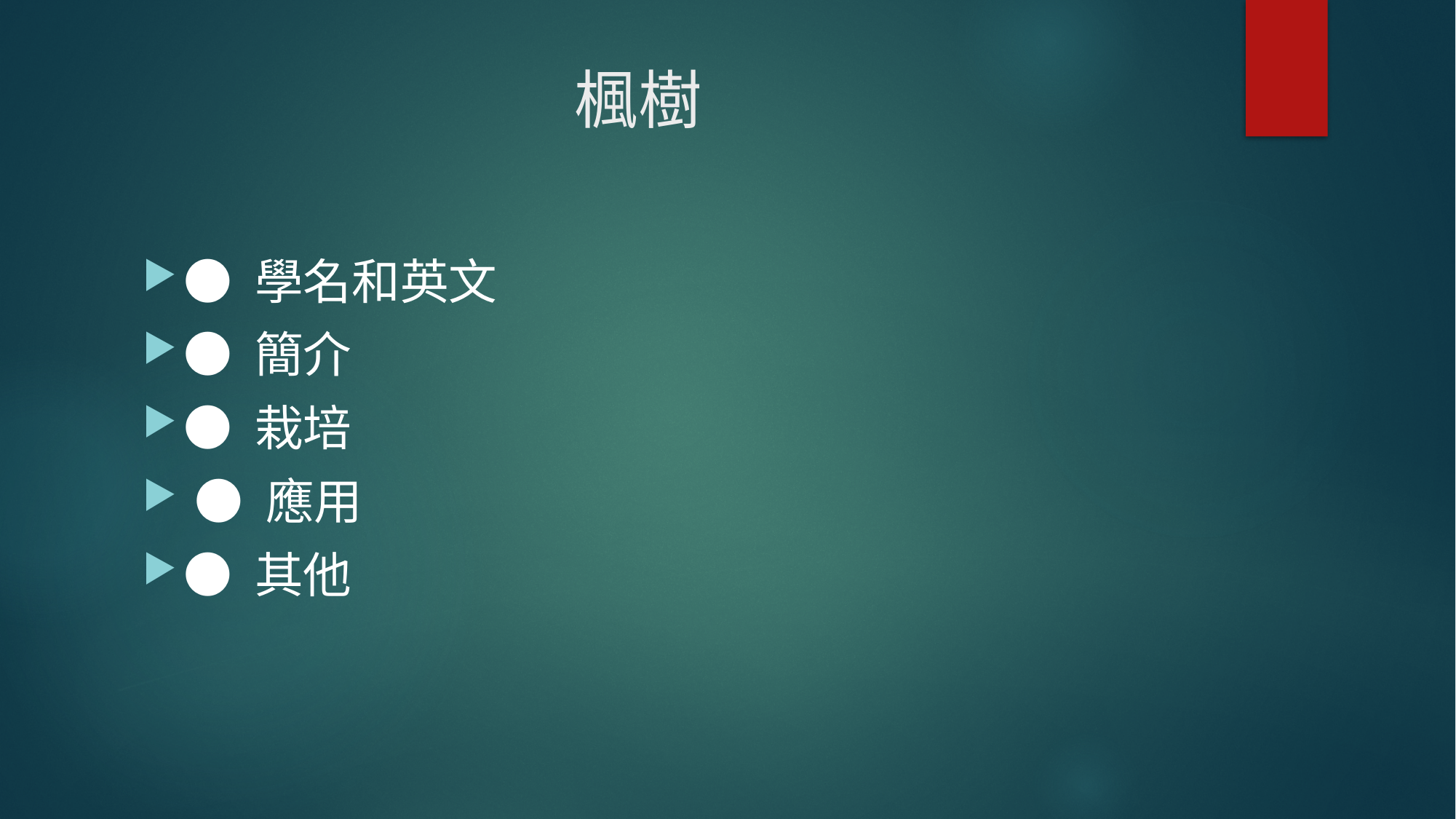

# 楓樹
● 學名和英文
● 簡介
● 栽培
 ● 應用
● 其他